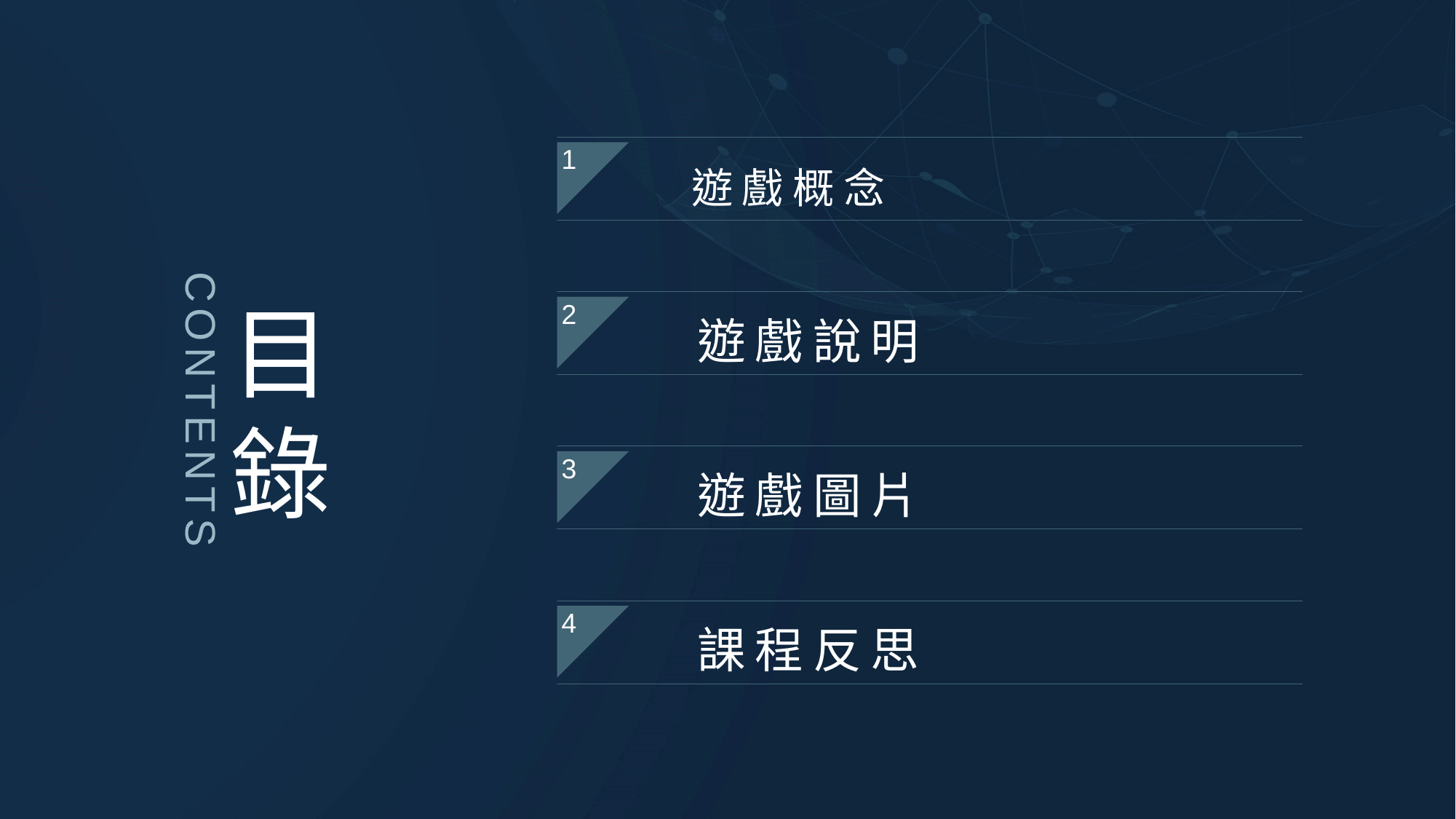

遊戲概念
1
   遊戲說明
2
   遊戲圖片
3
   課程反思
4
目
錄
CONTENTS